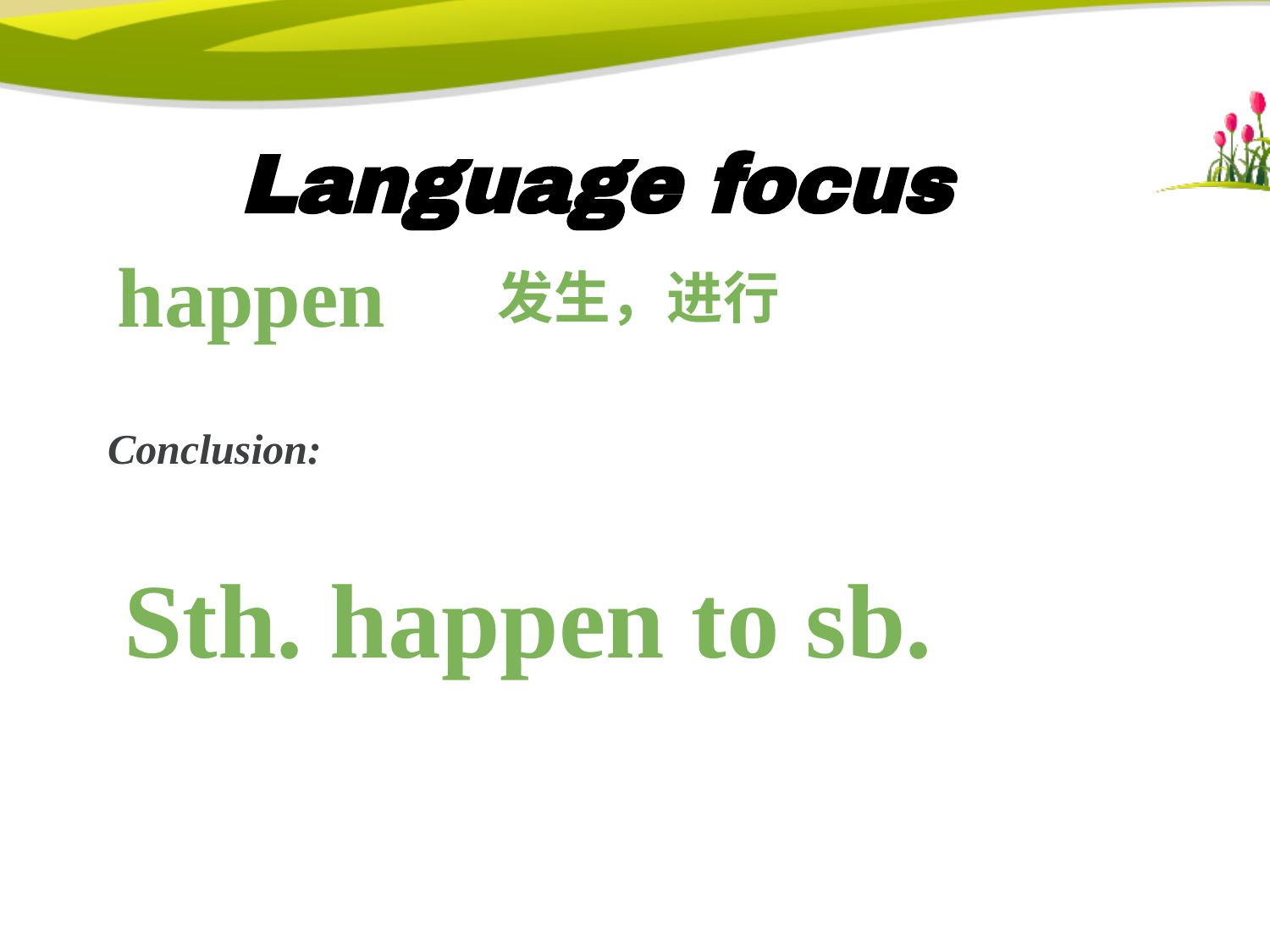

# Language focus
happen
发生，进行
Conclusion:
 Sth. happen to sb.